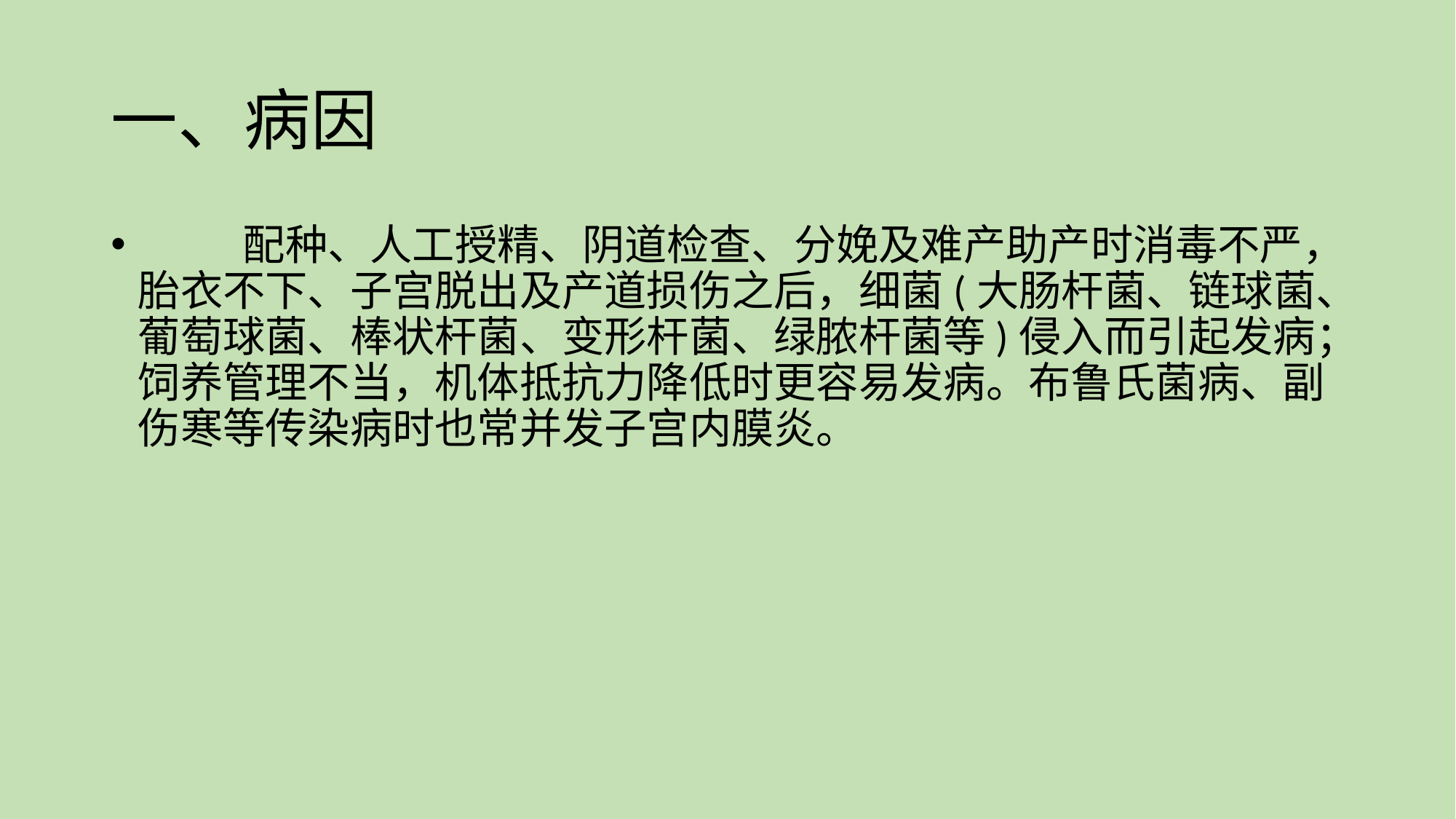

# 一、病因
          配种、人工授精、阴道检查、分娩及难产助产时消毒不严，胎衣不下、子宫脱出及产道损伤之后，细菌(大肠杆菌、链球菌、葡萄球菌、棒状杆菌、变形杆菌、绿脓杆菌等)侵入而引起发病；饲养管理不当，机体抵抗力降低时更容易发病。布鲁氏菌病、副伤寒等传染病时也常并发子宫内膜炎。